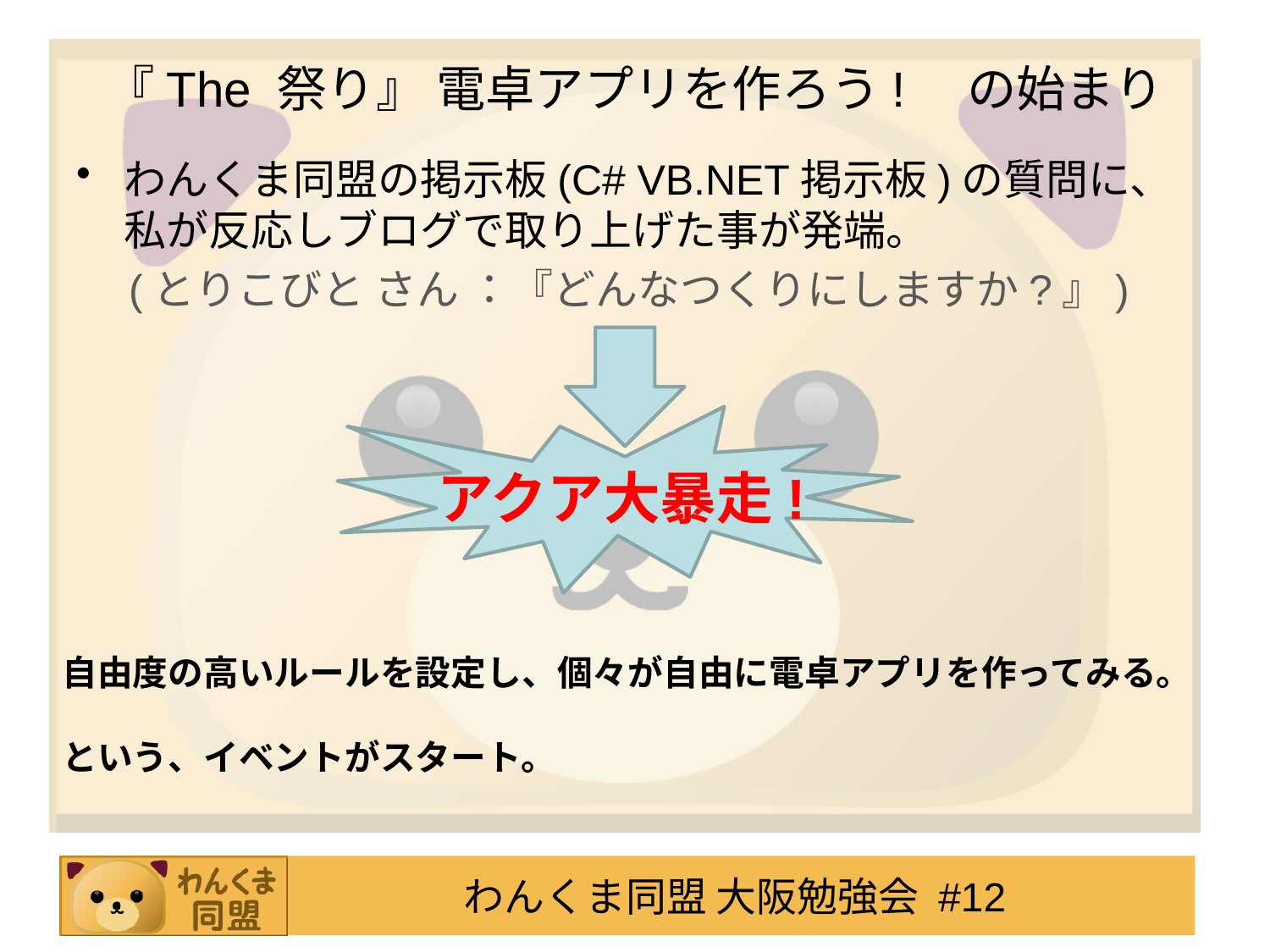

# 『The 祭り』 電卓アプリを作ろう!　の始まり
わんくま同盟の掲示板(C# VB.NET掲示板)の質問に、私が反応しブログで取り上げた事が発端。
　(とりこびと さん ：『どんなつくりにしますか?』)

アクア大暴走!
自由度の高いルールを設定し、個々が自由に電卓アプリを作ってみる。

という、イベントがスタート。